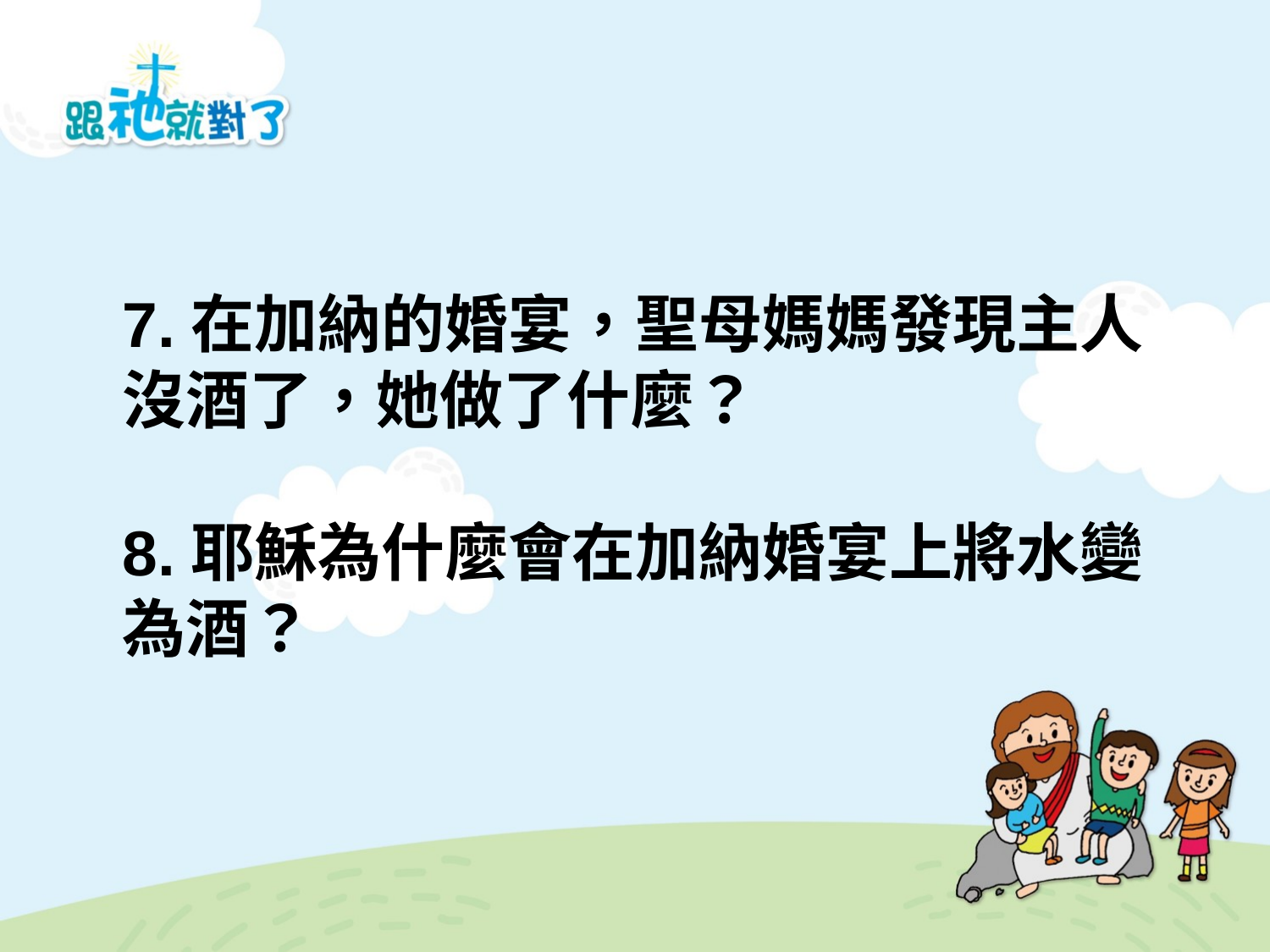

7.在加納的婚宴，聖母媽媽發現主人沒酒了，她做了什麼？

8.耶穌為什麼會在加納婚宴上將水變為酒？